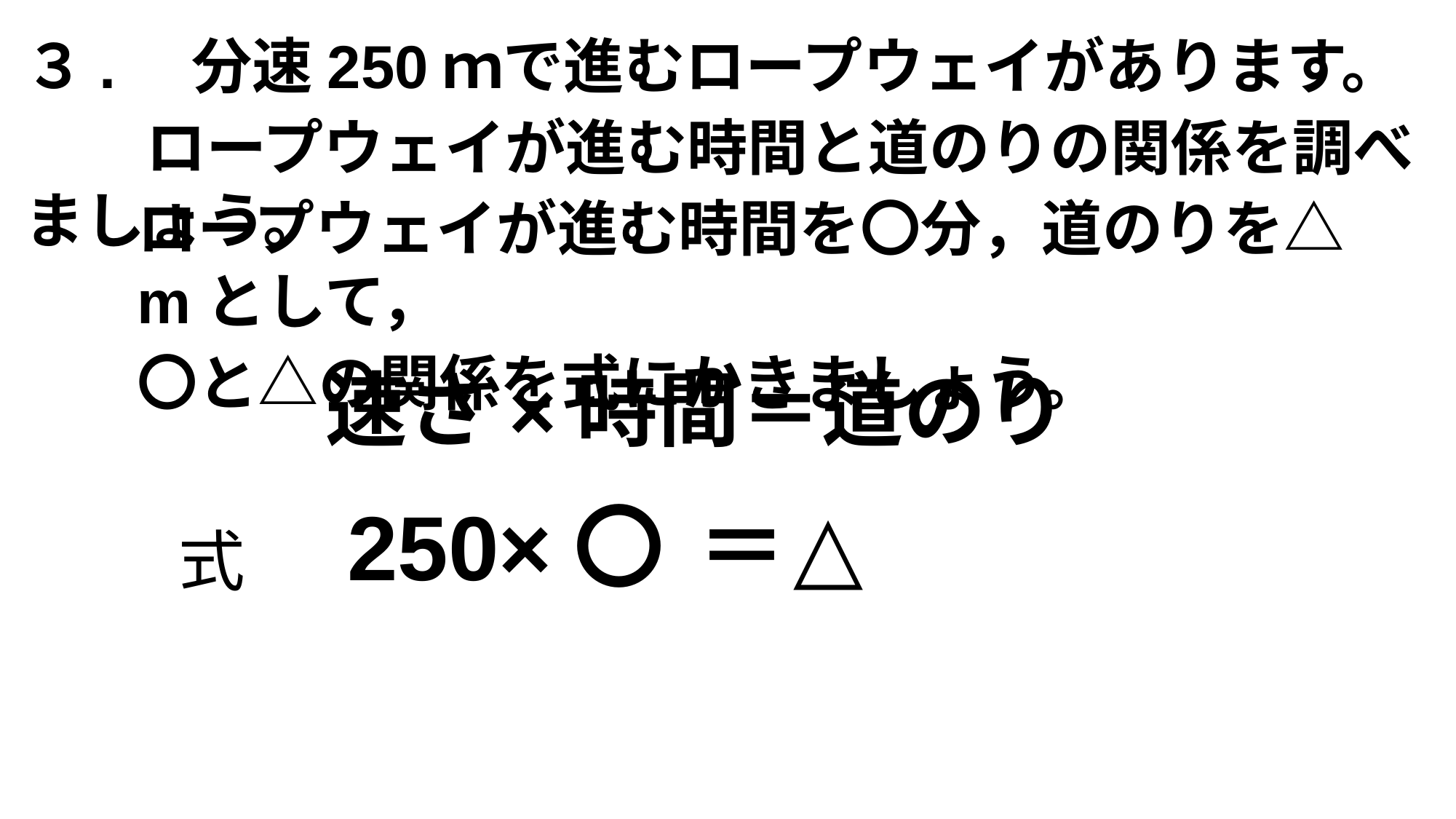

３.　分速250ｍで進むロープウェイがあります。
　　ロープウェイが進む時間と道のりの関係を調べましょう。
ロープウェイが進む時間を〇分，道のりを△mとして，
〇と△の関係を式にかきましょう。
速さ×時間＝道のり
△
＝
250×〇
式